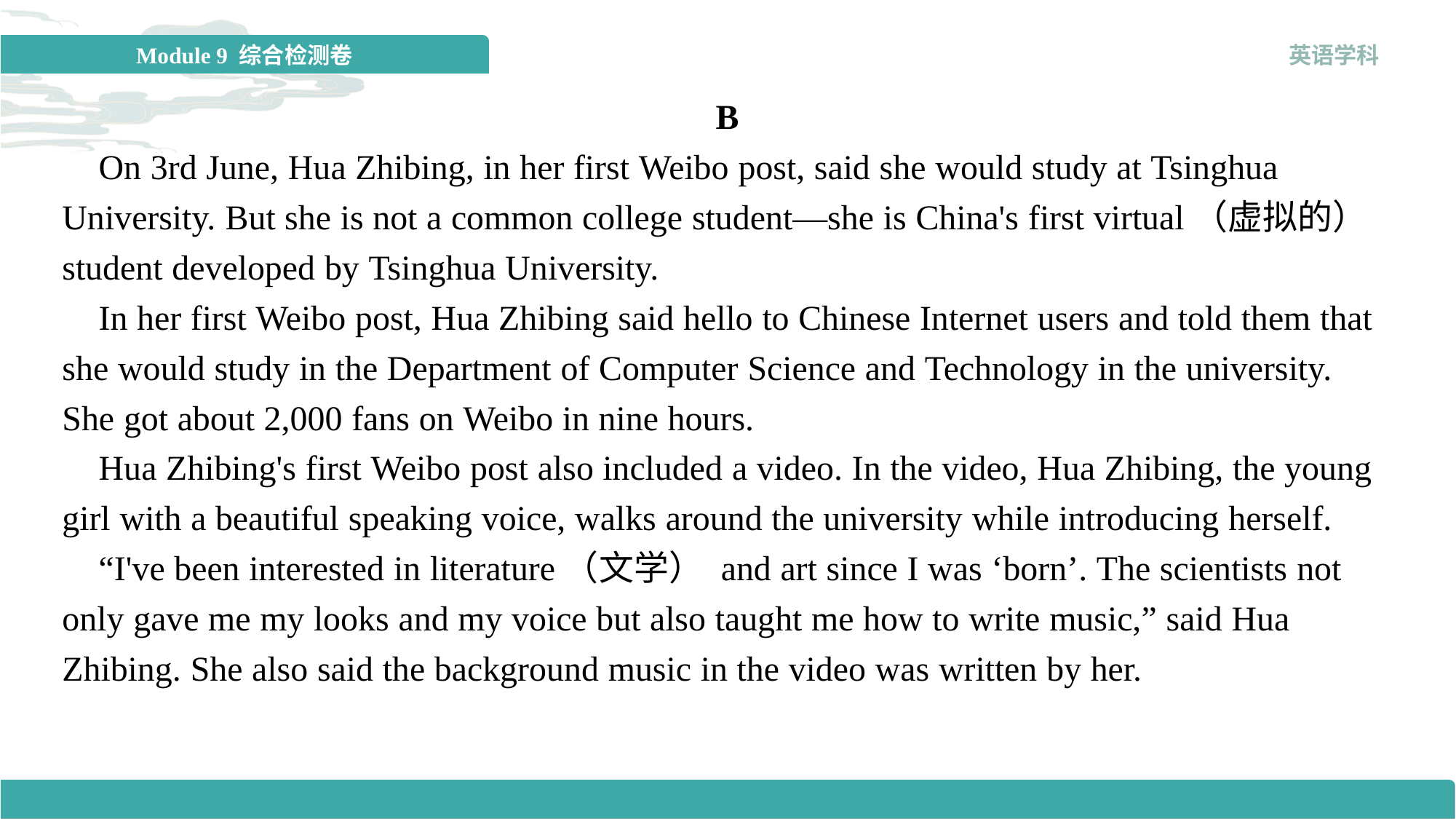

B
    On 3rd June, Hua Zhibing, in her first Weibo post, said she would study at Tsinghua University. But she is not a common college student—she is China's first virtual（虚拟的） student developed by Tsinghua University.
    In her first Weibo post, Hua Zhibing said hello to Chinese Internet users and told them that she would study in the Department of Computer Science and Technology in the university. She got about 2,000 fans on Weibo in nine hours.
    Hua Zhibing's first Weibo post also included a video. In the video, Hua Zhibing, the young girl with a beautiful speaking voice, walks around the university while introducing herself.
    “I've been interested in literature（文学） and art since I was ‘born’. The scientists not only gave me my looks and my voice but also taught me how to write music,” said Hua Zhibing. She also said the background music in the video was written by her.